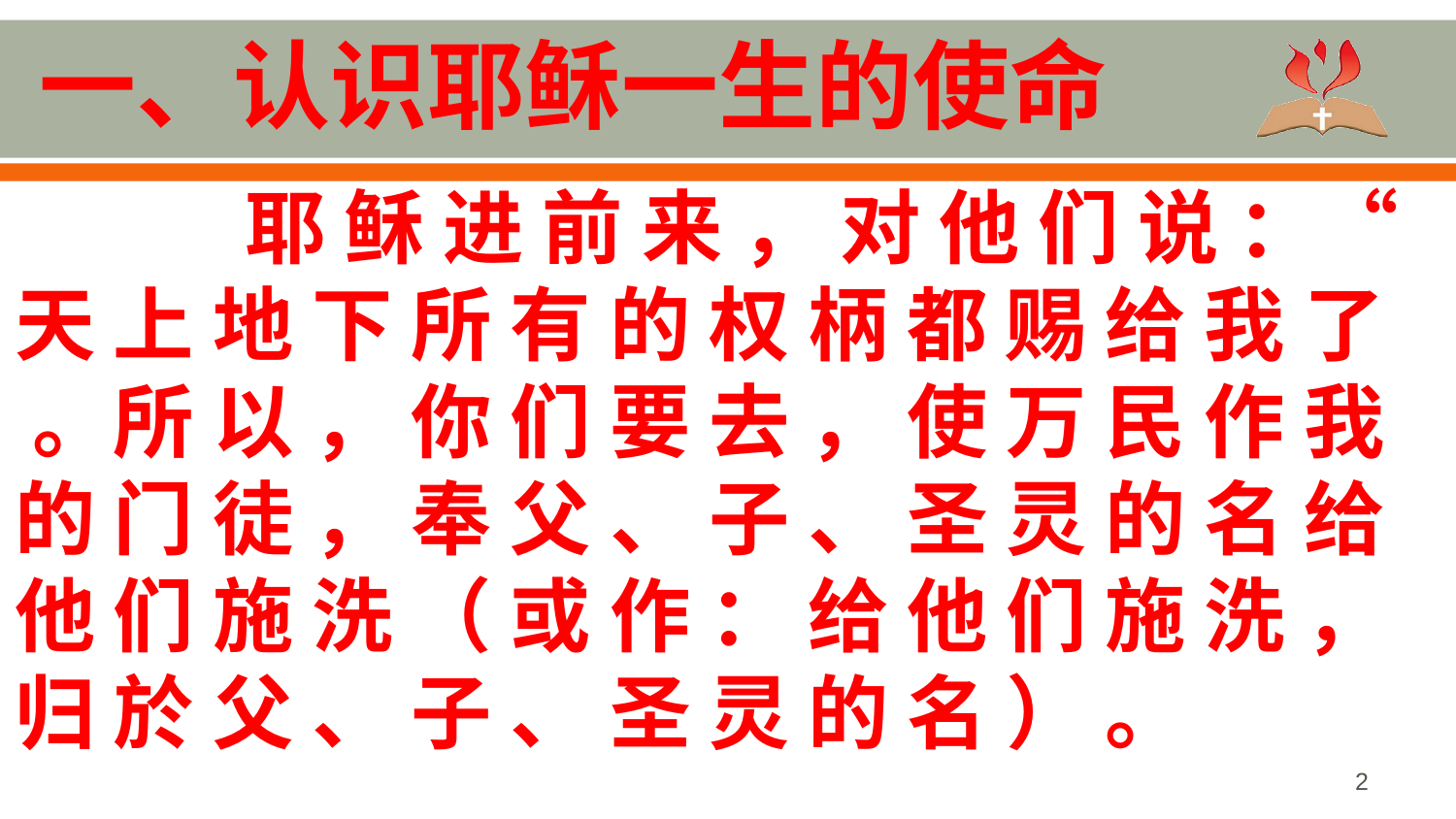

# 一、认识耶稣一生的使命
        耶 稣 进 前 来 ， 对 他 们 说 ：“ 天 上 地 下 所 有 的 权 柄 都 赐 给 我 了 。所 以 ， 你 们 要 去 ， 使 万 民 作 我 的 门 徒 ， 奉 父 、 子 、 圣 灵 的 名 给 他 们 施 洗 （ 或 作 ： 给 他 们 施 洗 ， 归 於 父 、 子 、 圣 灵 的 名 ） 。
2